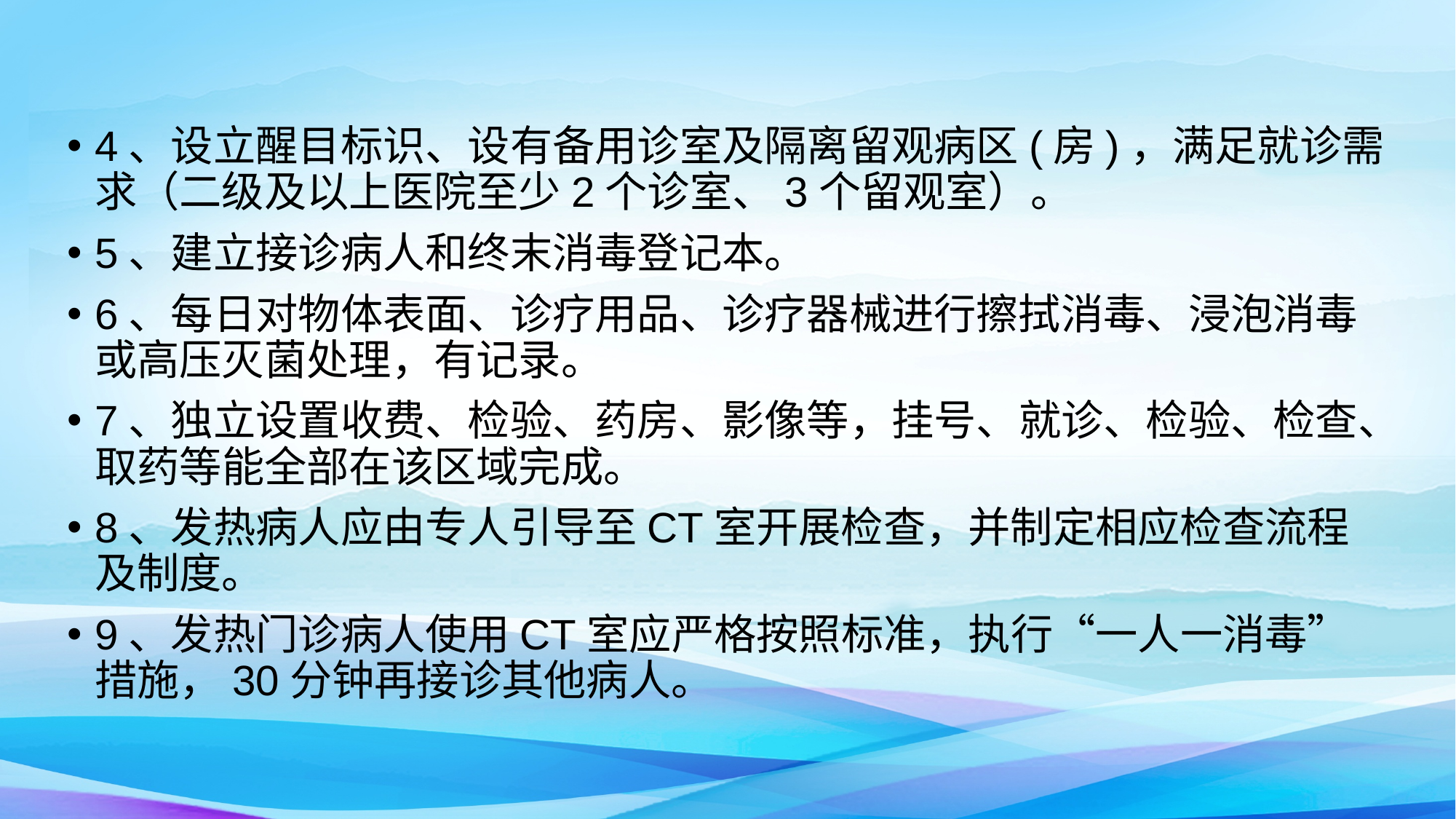

4、设立醒目标识、设有备用诊室及隔离留观病区(房)，满足就诊需求（二级及以上医院至少2个诊室、3个留观室）。
5、建立接诊病人和终末消毒登记本。
6、每日对物体表面、诊疗用品、诊疗器械进行擦拭消毒、浸泡消毒或高压灭菌处理，有记录。
7、独立设置收费、检验、药房、影像等，挂号、就诊、检验、检查、取药等能全部在该区域完成。
8、发热病人应由专人引导至CT室开展检查，并制定相应检查流程及制度。
9、发热门诊病人使用CT室应严格按照标准，执行“一人一消毒”措施，30分钟再接诊其他病人。